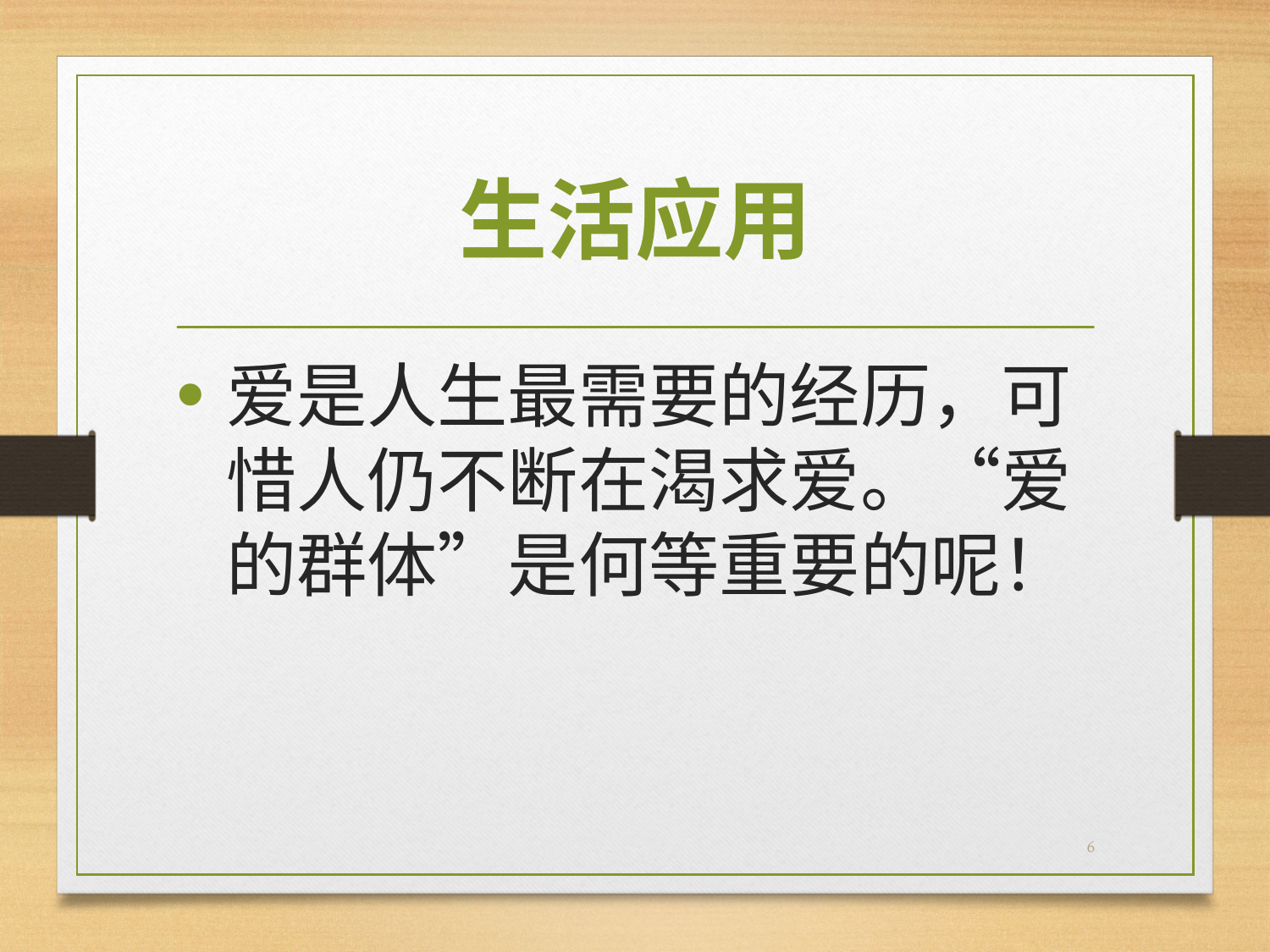

# 生活应用
爱是人生最需要的经历，可惜人仍不断在渴求爱。“爱的群体”是何等重要的呢！
6